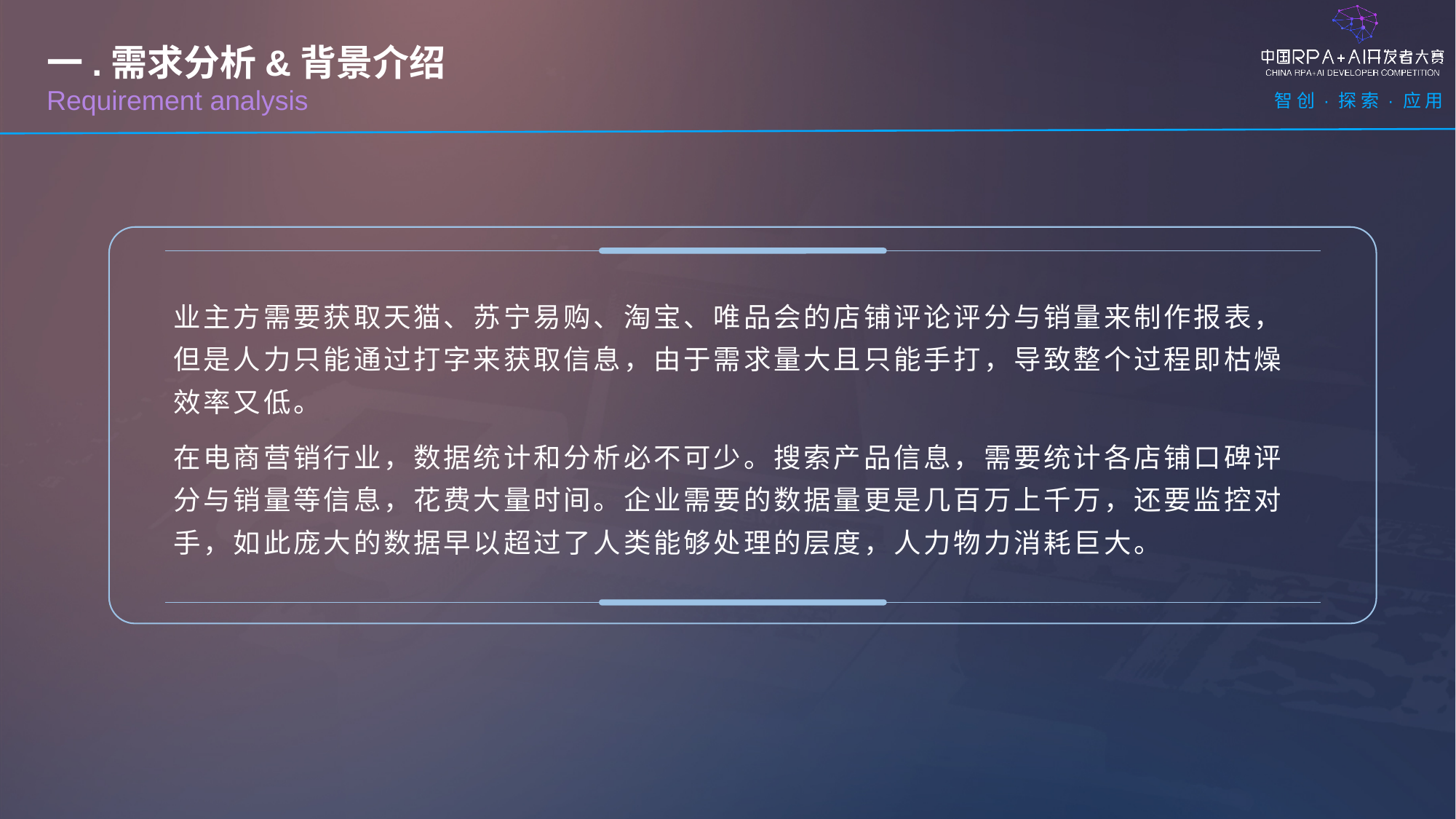

一.需求分析&背景介绍
Requirement analysis

业主方需要获取天猫、苏宁易购、淘宝、唯品会的店铺评论评分与销量来制作报表，但是人力只能通过打字来获取信息，由于需求量大且只能手打，导致整个过程即枯燥效率又低。
在电商营销行业，数据统计和分析必不可少。搜索产品信息，需要统计各店铺口碑评分与销量等信息，花费大量时间。企业需要的数据量更是几百万上千万，还要监控对手，如此庞大的数据早以超过了人类能够处理的层度，人力物力消耗巨大。